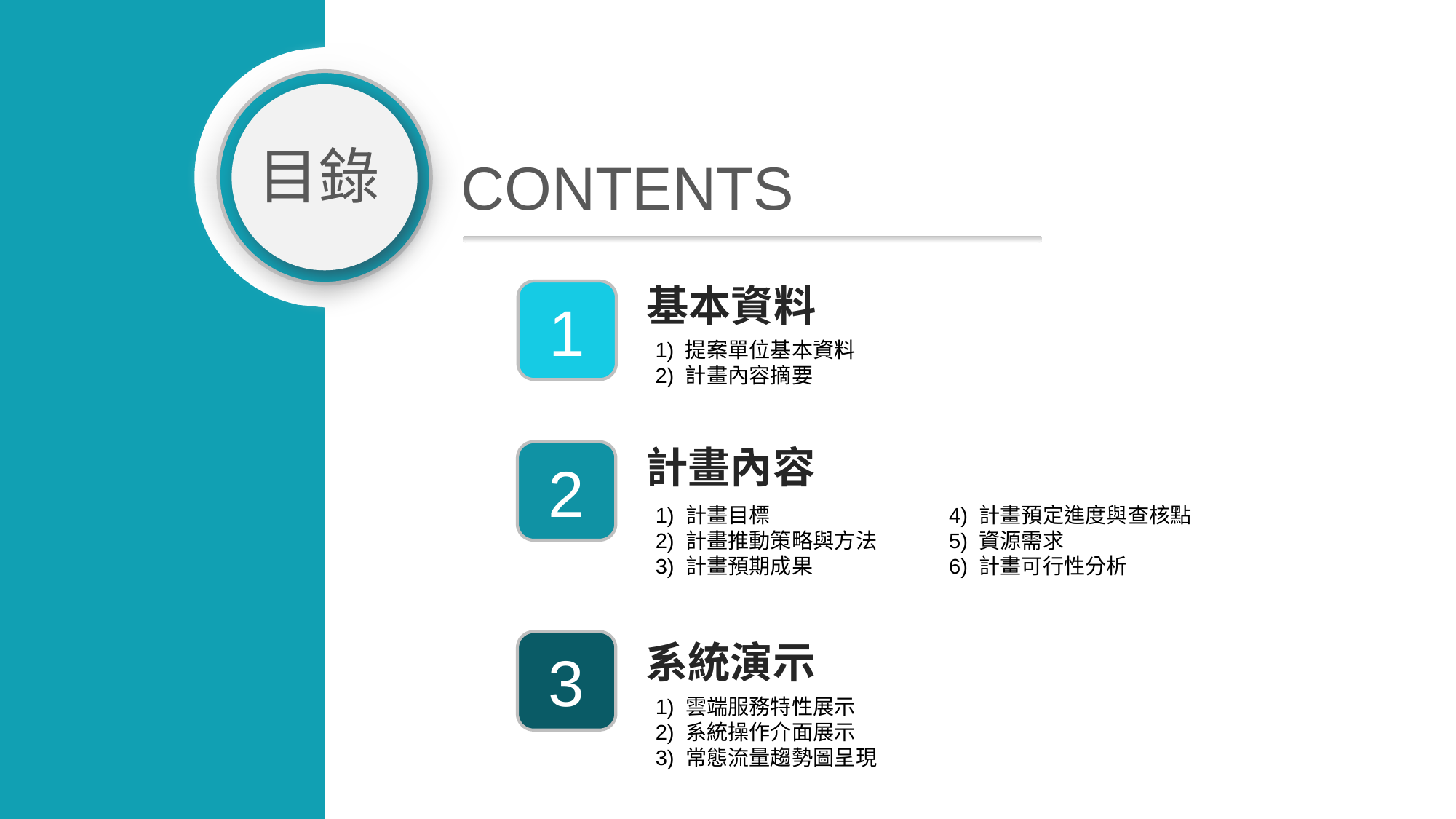

目錄
CONTENTS

基本資料
1

提案單位基本資料
計畫內容摘要
計畫內容
2

計畫目標
計畫推動策略與方法
計畫預期成果
計畫預定進度與查核點
資源需求
計畫可行性分析
系統演示
3

雲端服務特性展示
系統操作介面展示
常態流量趨勢圖呈現